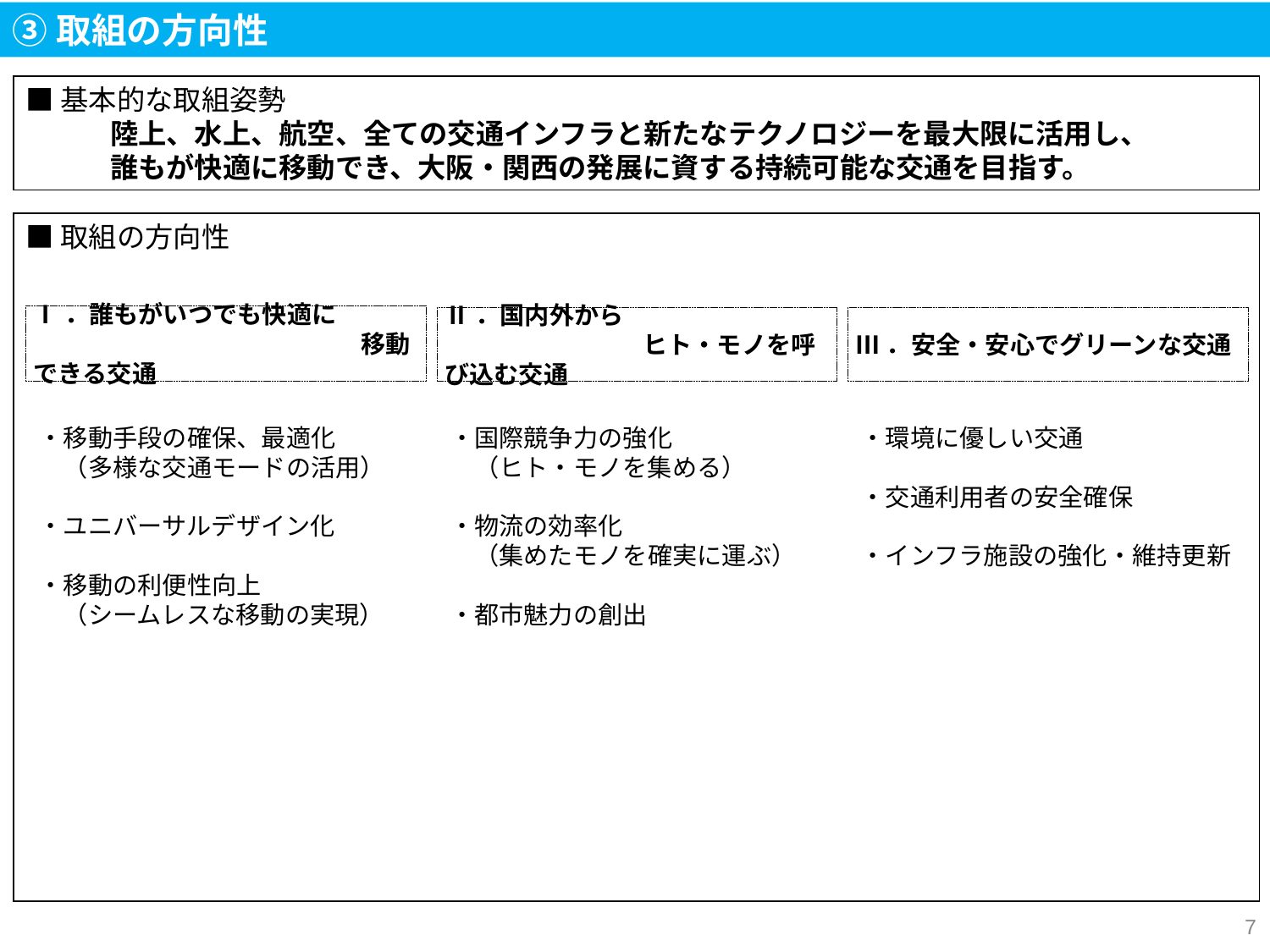

③取組の方向性

■基本的な取組姿勢
　　　陸上、水上、航空、全ての交通インフラと新たなテクノロジーを最大限に活用し、
　　　誰もが快適に移動でき、大阪・関西の発展に資する持続可能な交通を目指す。
■取組の方向性

Ⅰ．誰もがいつでも快適に
　　　　　　　　　　　　　 移動できる交通
Ⅱ．国内外から
　　　　　　　　ヒト・モノを呼び込む交通
Ⅲ．安全・安心でグリーンな交通
・移動手段の確保、最適化
　（多様な交通モードの活用）

・ユニバーサルデザイン化

・移動の利便性向上
　（シームレスな移動の実現）
・国際競争力の強化
　（ヒト・モノを集める）

・物流の効率化
　（集めたモノを確実に運ぶ）

・都市魅力の創出
・環境に優しい交通

・交通利用者の安全確保

・インフラ施設の強化・維持更新
7